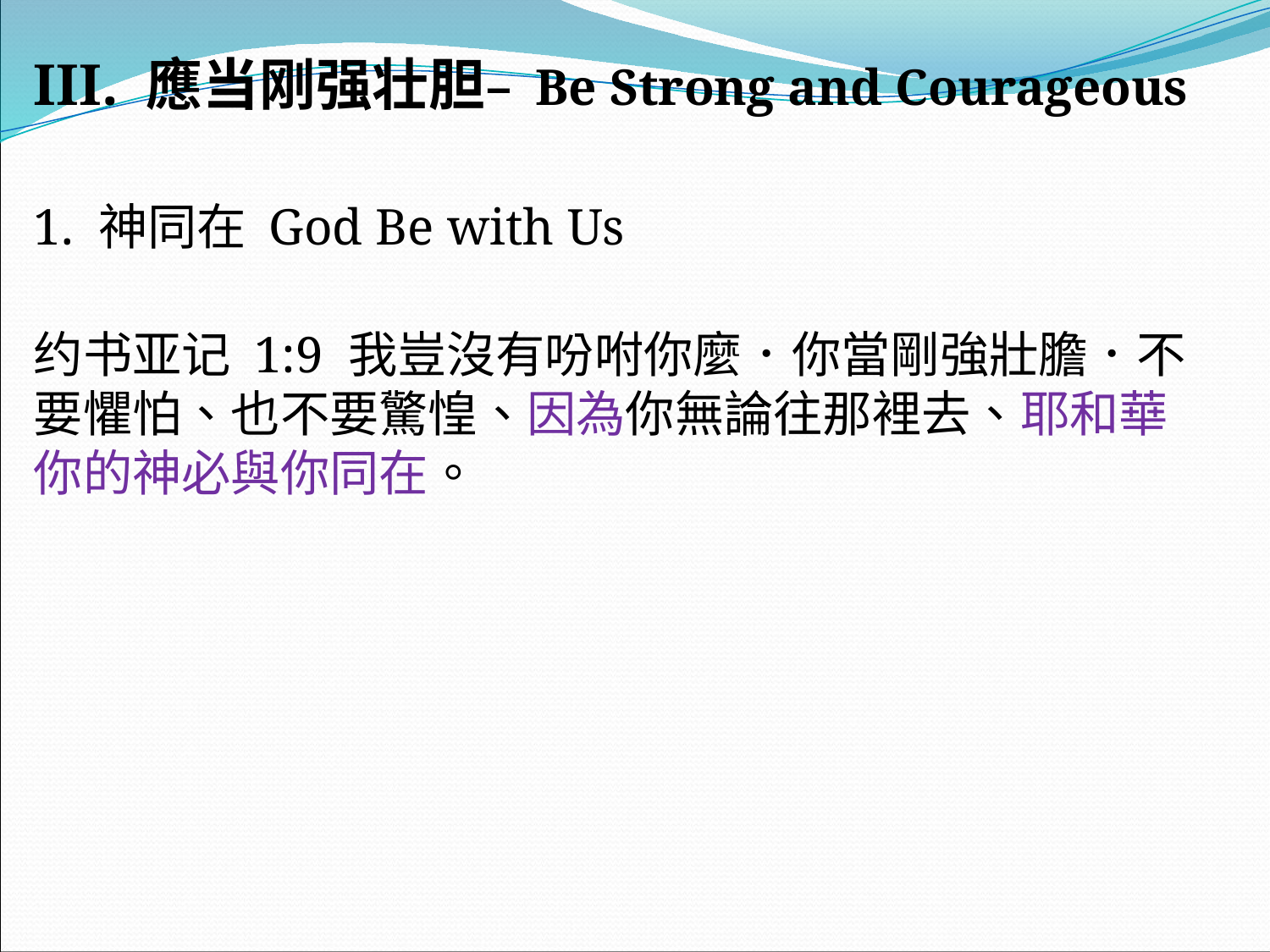

III. 應当刚强壮胆– Be Strong and Courageous

1. 神同在 God Be with Us
约书亚记 1:9 我豈沒有吩咐你麼．你當剛強壯膽．不要懼怕、也不要驚惶、因為你無論往那裡去、耶和華你的神必與你同在。
#